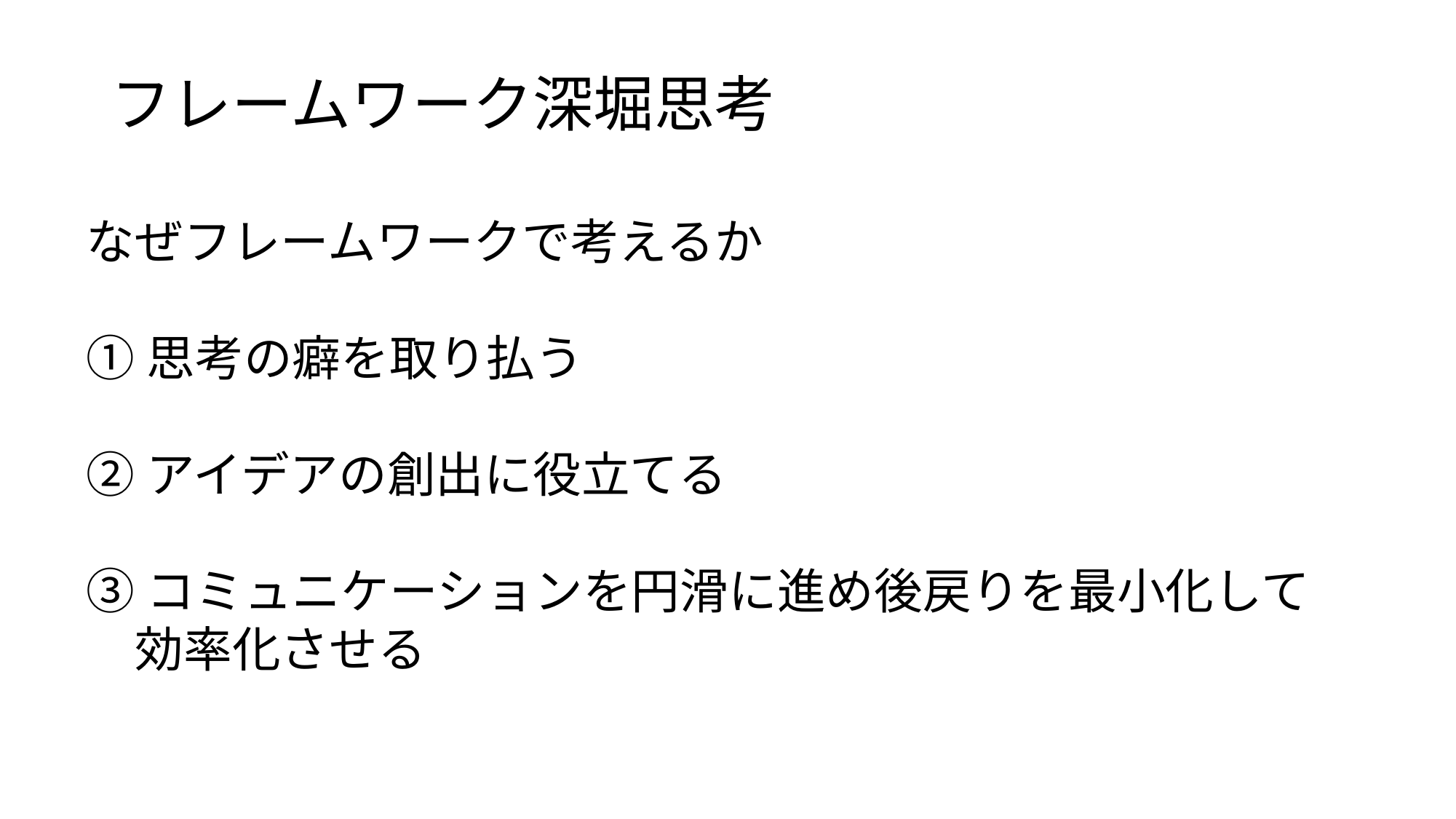

# フレームワーク深堀思考
なぜフレームワークで考えるか

①思考の癖を取り払う

②アイデアの創出に役立てる

③コミュニケーションを円滑に進め後戻りを最小化して
　効率化させる